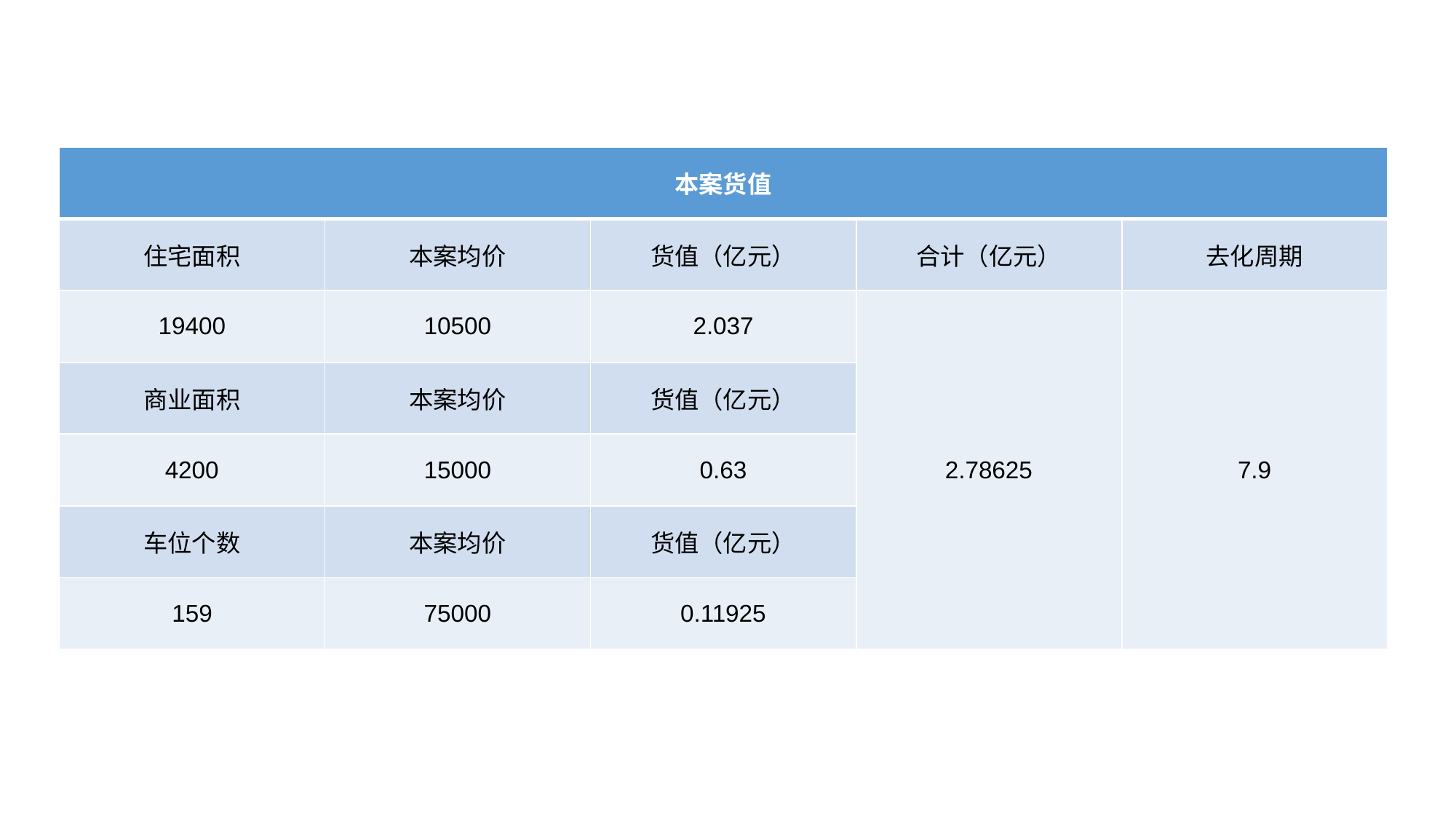

| 本案货值 |  |  |  |  |
| --- | --- | --- | --- | --- |
| 住宅面积 | 本案均价 | 货值（亿元） | 合计（亿元） | 去化周期 |
| 19400 | 10500 | 2.037 | 2.78625 | 7.9 |
| 商业面积 | 本案均价 | 货值（亿元） |  |  |
| 4200 | 15000 | 0.63 |  |  |
| 车位个数 | 本案均价 | 货值（亿元） |  |  |
| 159 | 75000 | 0.11925 |  |  |